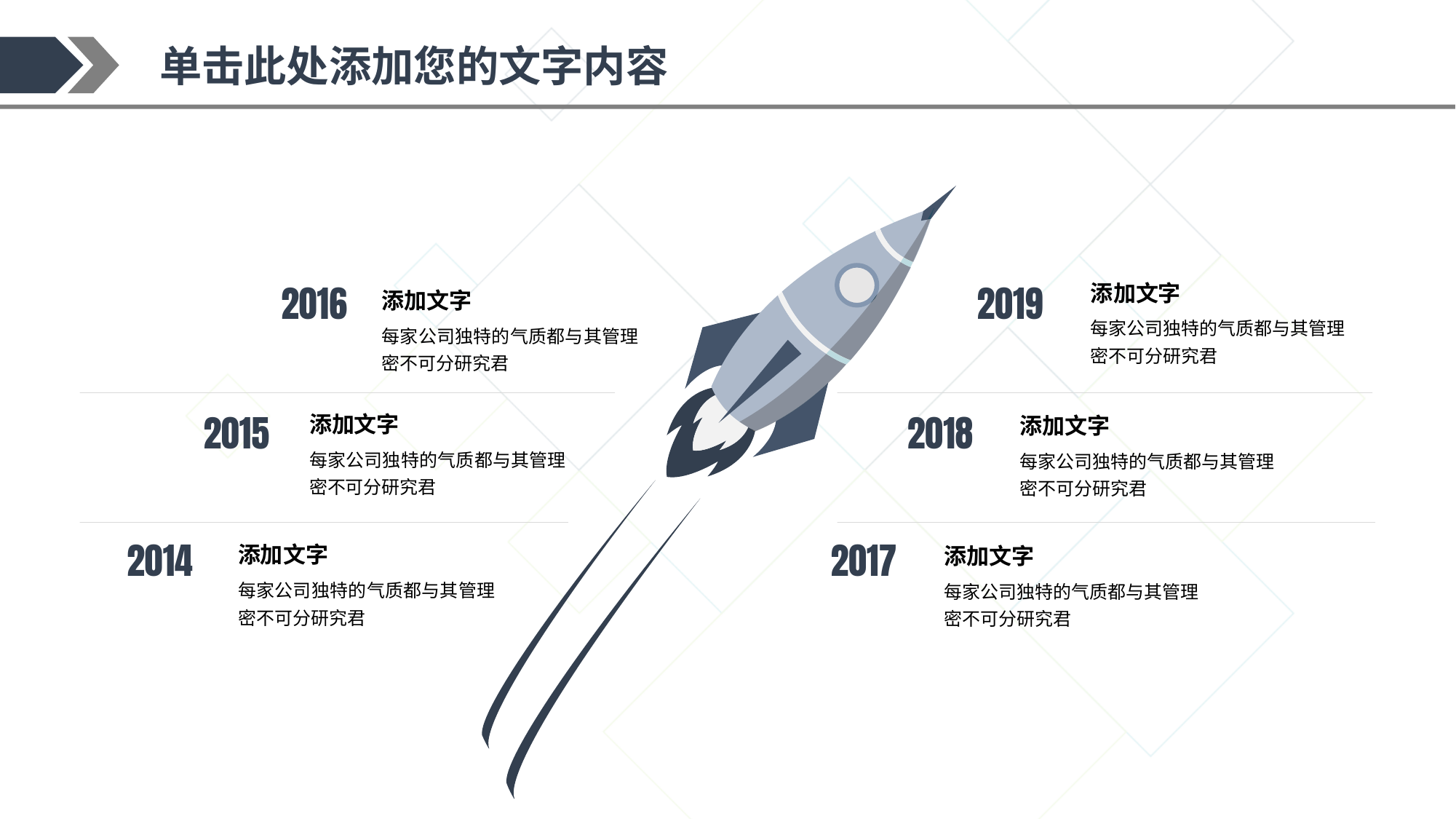

添加文字
每家公司独特的气质都与其管理密不可分研究君
2016
2019
添加文字
每家公司独特的气质都与其管理密不可分研究君
添加文字
每家公司独特的气质都与其管理密不可分研究君
添加文字
每家公司独特的气质都与其管理密不可分研究君
2015
2018

2014
2017
添加文字
每家公司独特的气质都与其管理密不可分研究君
添加文字
每家公司独特的气质都与其管理密不可分研究君